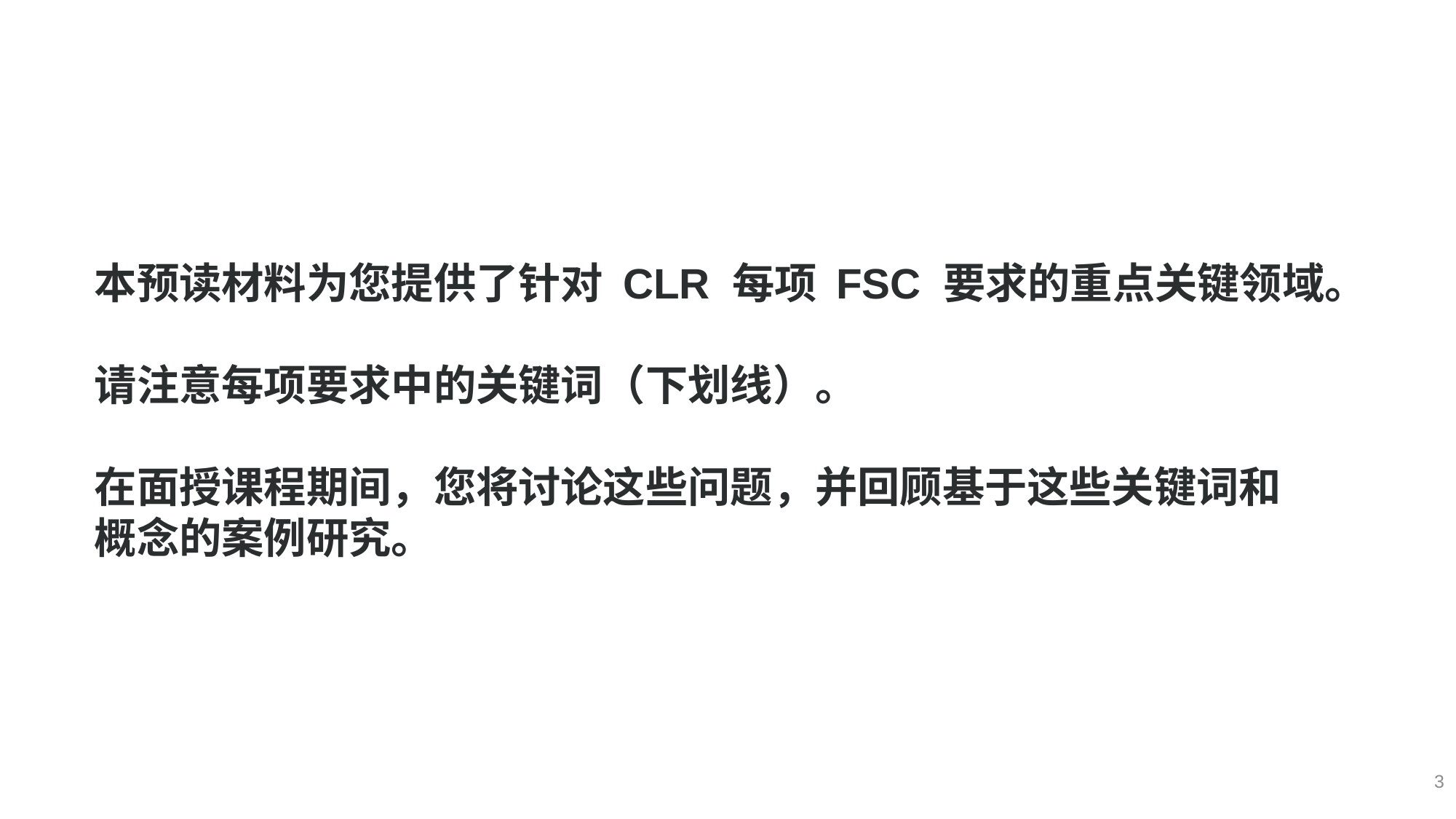

本预读材料为您提供了针对 CLR 每项 FSC 要求的重点关键领域。 
请注意每项要求中的关键词（下划线）。
在面授课程期间，您将讨论这些问题，并回顾基于这些关键词和
概念的案例研究。
3